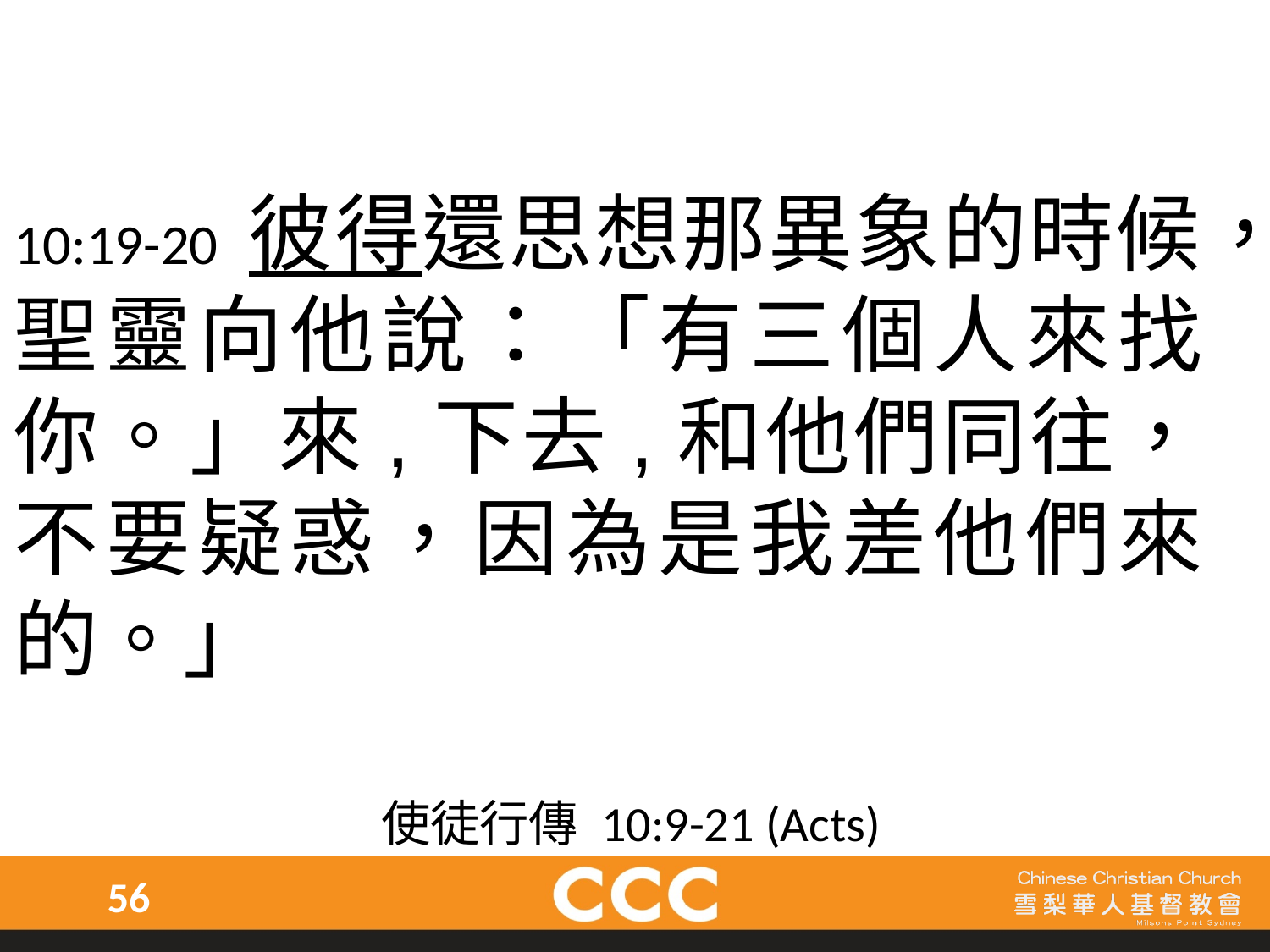

10:19-20 彼得還思想那異象的時候，聖靈向他說：「有三個人來找你。」來,下去,和他們同往，不要疑惑，因為是我差他們來的。」
使徒行傳 10:9-21 (Acts)
56